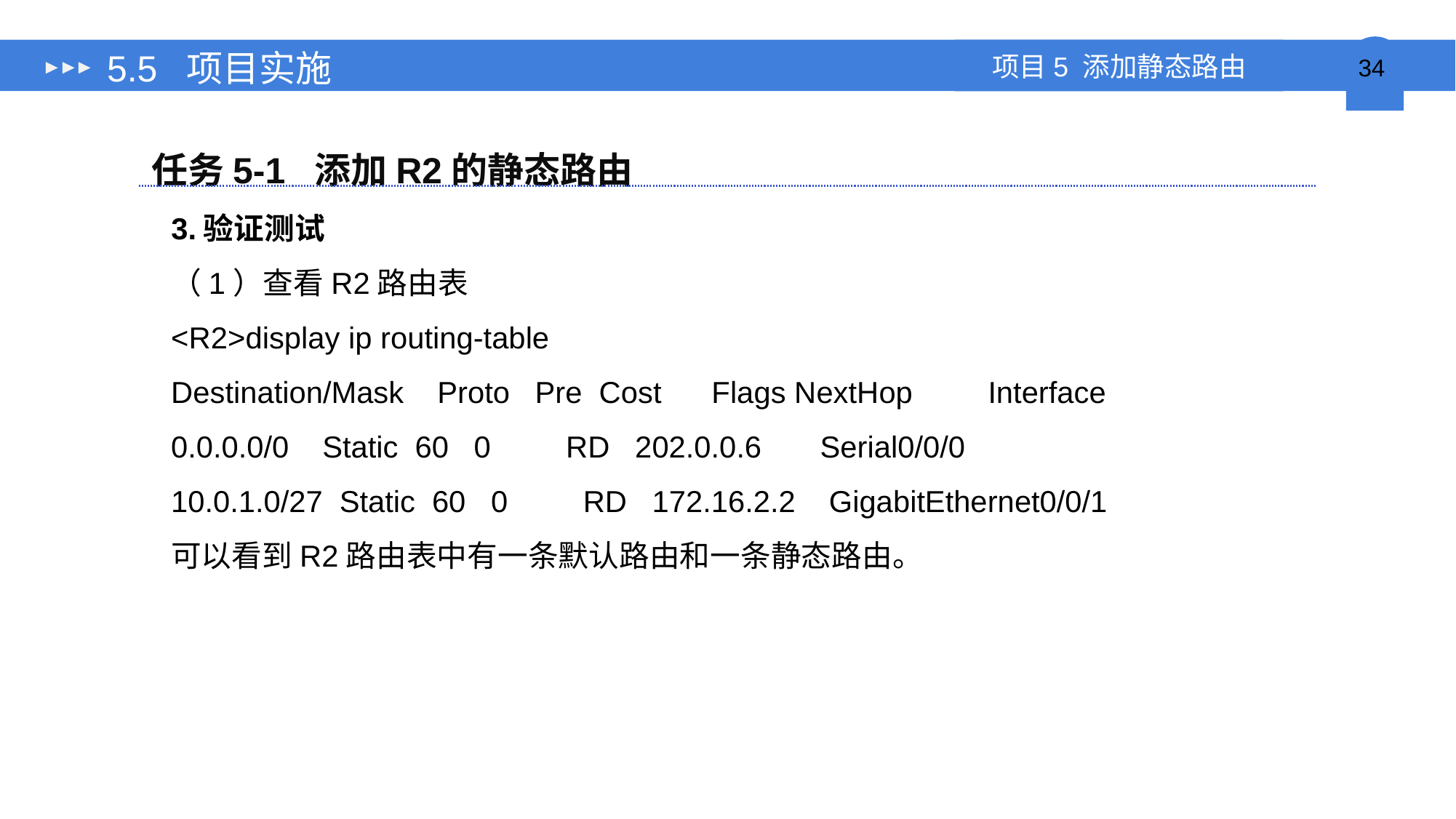

# 5.5  项目实施
任务5-1  添加R2的静态路由

3.验证测试
（1）查看R2路由表
<R2>display ip routing-table
Destination/Mask    Proto   Pre  Cost      Flags NextHop         Interface
0.0.0.0/0    Static  60   0         RD   202.0.0.6       Serial0/0/0
10.0.1.0/27  Static  60   0         RD   172.16.2.2    GigabitEthernet0/0/1
可以看到R2路由表中有一条默认路由和一条静态路由。